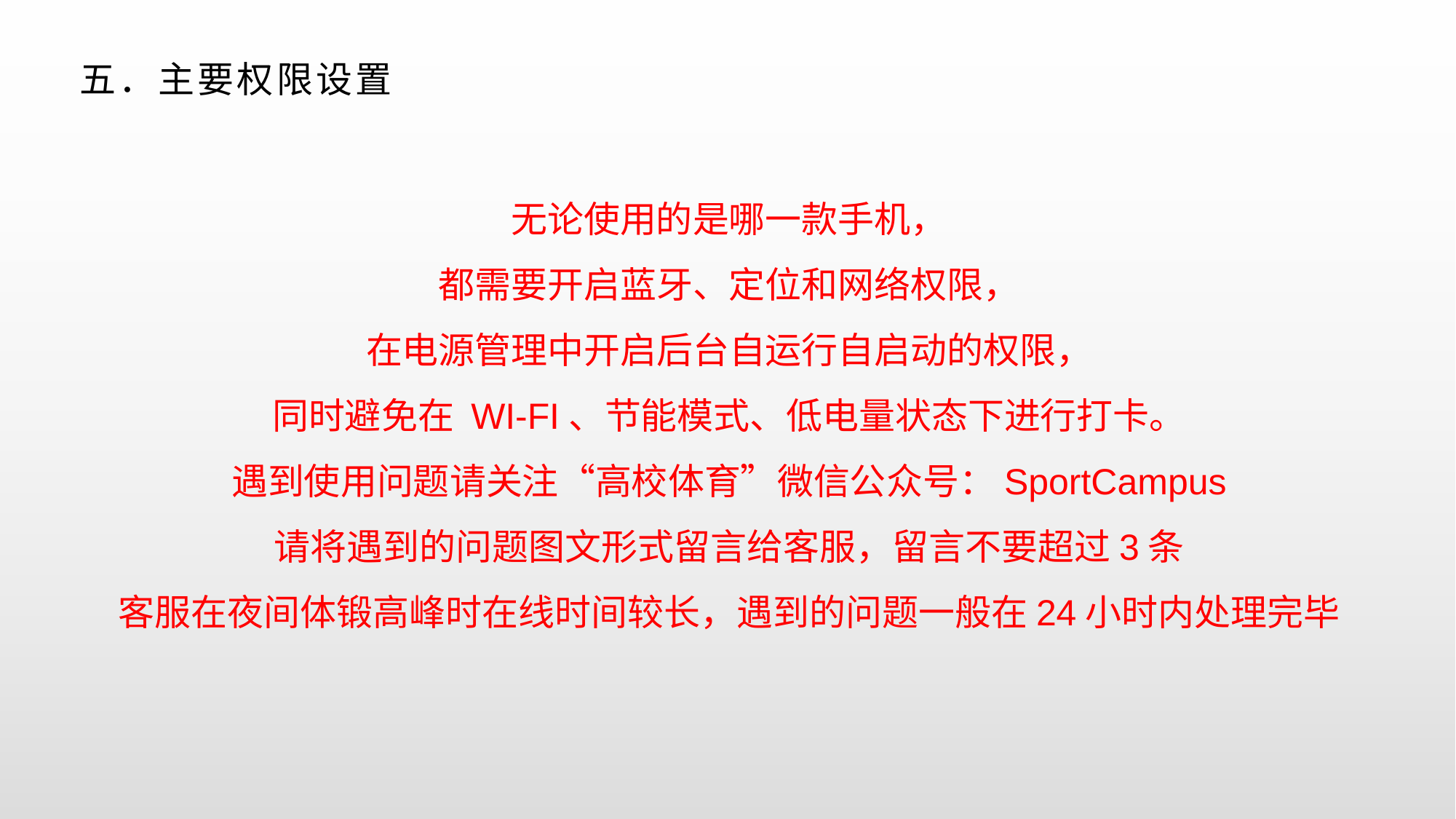

# 五．主要权限设置
无论使用的是哪一款手机，
都需要开启蓝牙、定位和网络权限，
在电源管理中开启后台自运行自启动的权限，
同时避免在 WI-FI、节能模式、低电量状态下进行打卡。
遇到使用问题请关注“高校体育”微信公众号：SportCampus
请将遇到的问题图文形式留言给客服，留言不要超过3条
客服在夜间体锻高峰时在线时间较长，遇到的问题一般在24小时内处理完毕